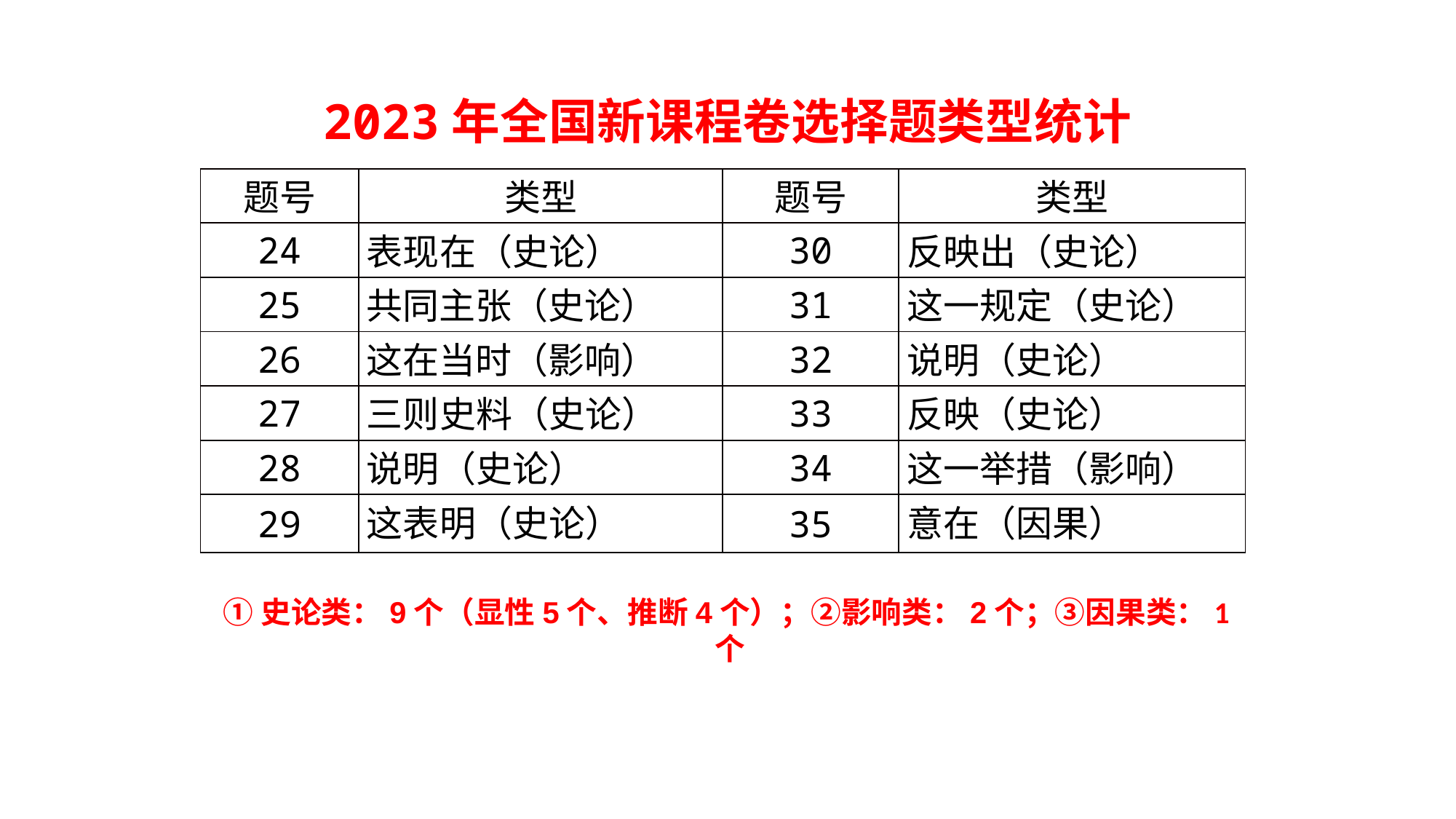

2023年全国新课程卷选择题类型统计
| 题号 | 类型 | 题号 | 类型 |
| --- | --- | --- | --- |
| 24 | 表现在（史论） | 30 | 反映出（史论） |
| 25 | 共同主张（史论） | 31 | 这一规定（史论） |
| 26 | 这在当时（影响） | 32 | 说明（史论） |
| 27 | 三则史料（史论） | 33 | 反映（史论） |
| 28 | 说明（史论） | 34 | 这一举措（影响） |
| 29 | 这表明（史论） | 35 | 意在（因果） |
①史论类：9个（显性5个、推断4个）；②影响类：2个；③因果类：1个